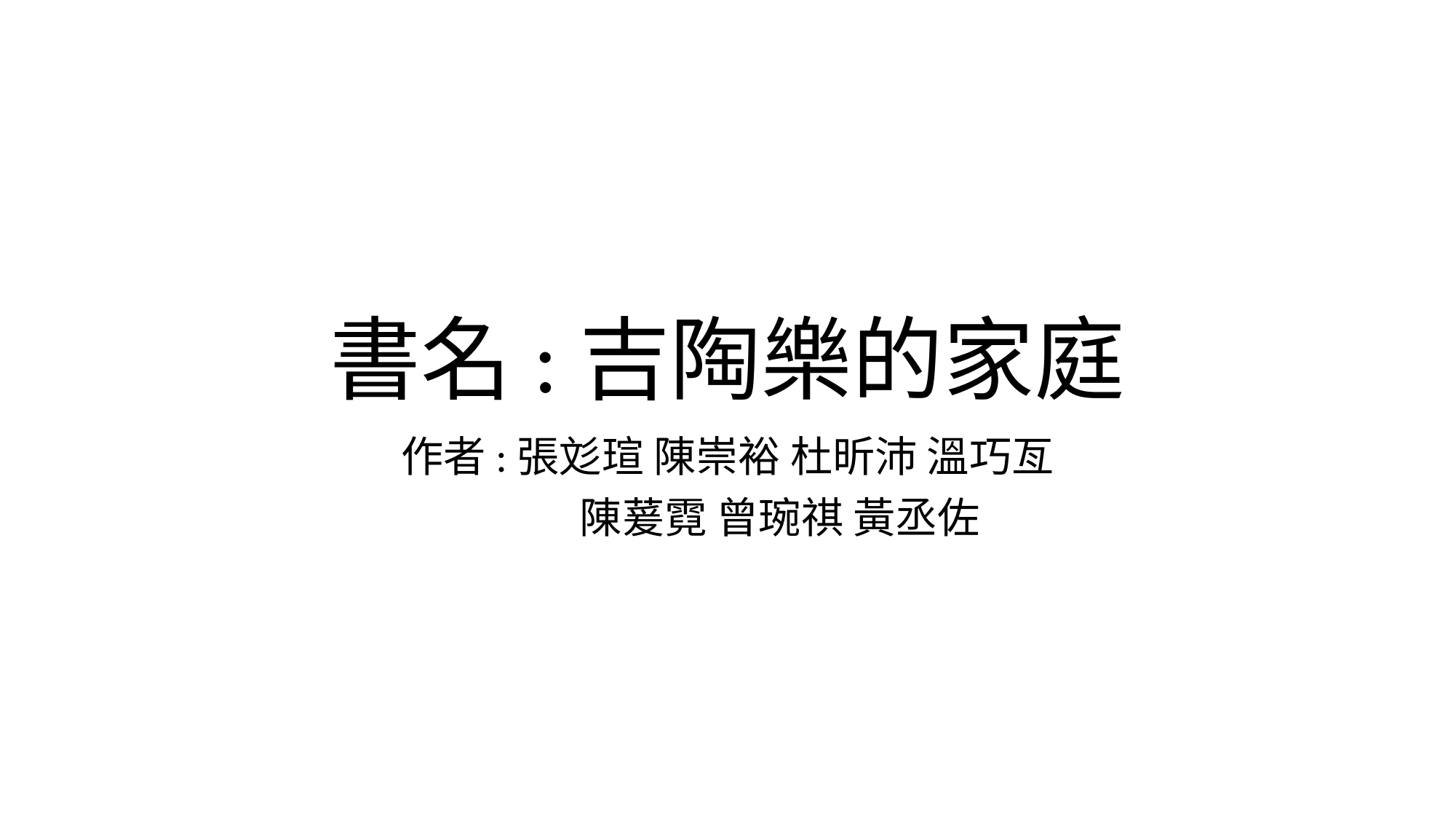

# 書名:吉陶樂的家庭
作者:張彣瑄 陳崇裕 杜昕沛 溫巧亙
          陳萲霓 曾琬祺 黃丞佐